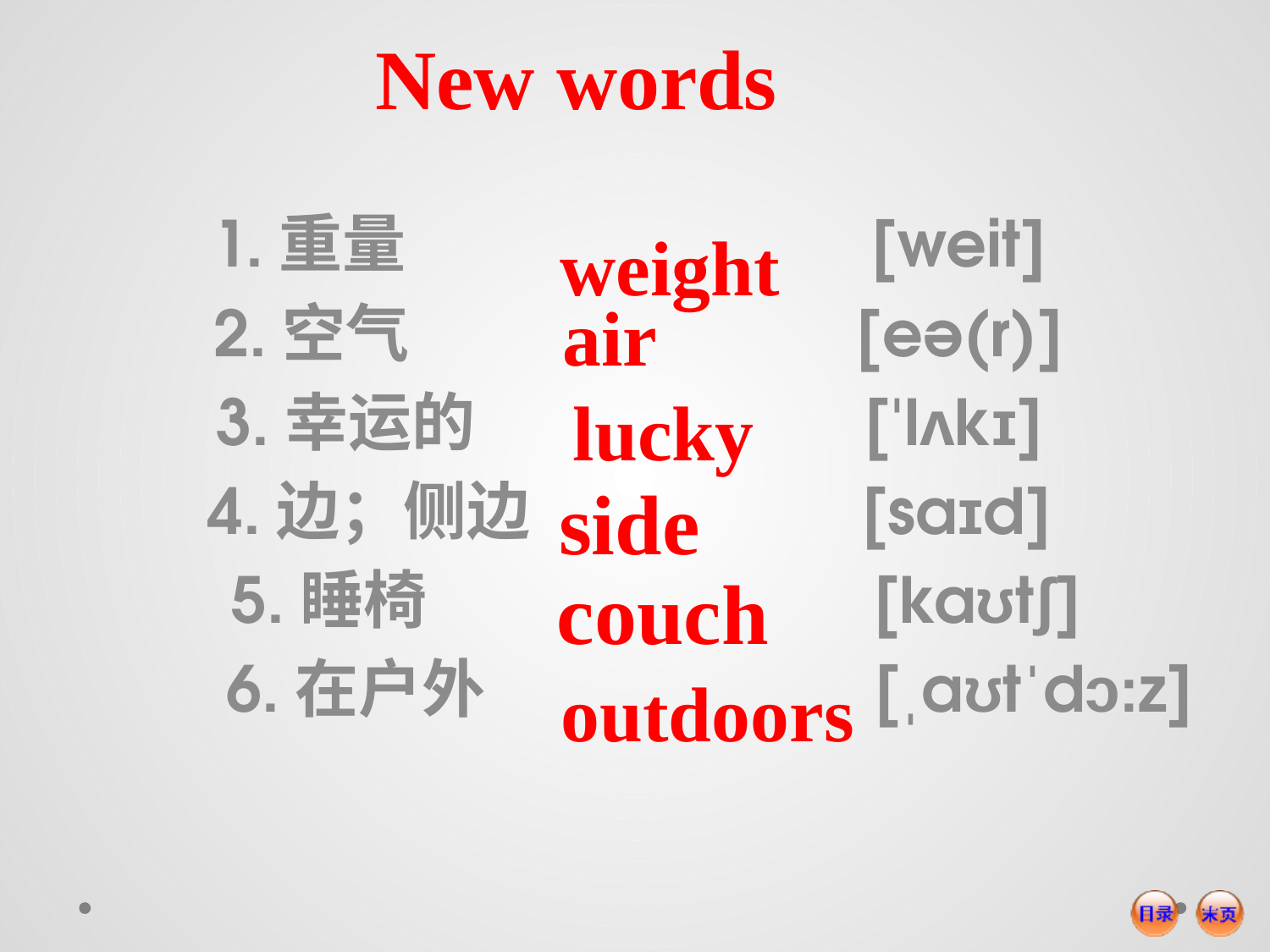

New words

1.重量                              [weit]
 2.空气                              [eə(r)]
3.幸运的                          ['lʌkɪ]
4.边；侧边                      [saɪd]
  5.睡椅                              [kaʊtʃ]
        6.在户外                          [ˌaʊtˈdɔ:z]
weight
air
lucky
side
couch
outdoors